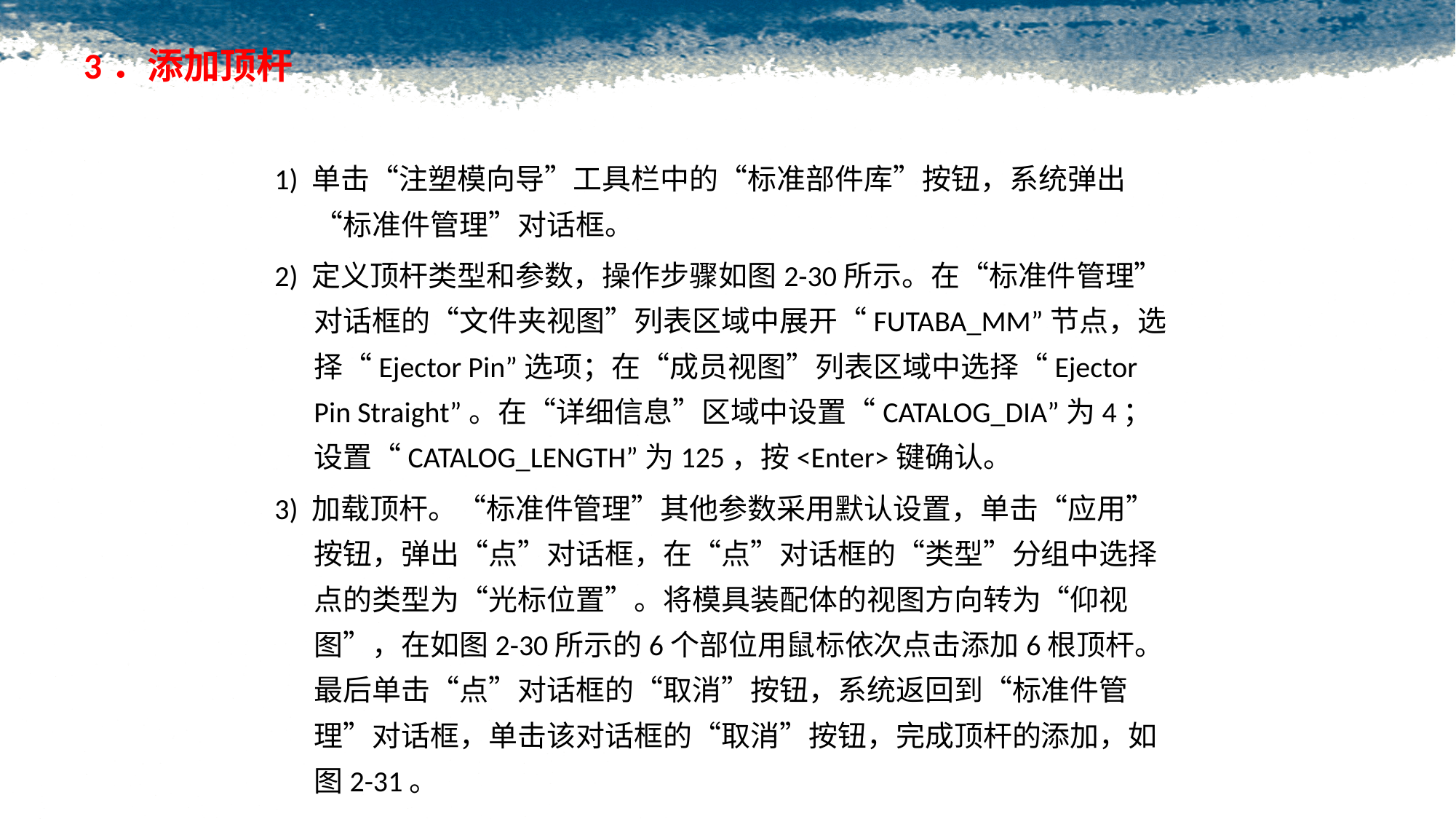

# 3．添加顶杆
1) 单击“注塑模向导”工具栏中的“标准部件库”按钮，系统弹出“标准件管理”对话框。
2) 定义顶杆类型和参数，操作步骤如图2-30所示。在“标准件管理”对话框的“文件夹视图”列表区域中展开“FUTABA_MM”节点，选择“Ejector Pin”选项；在“成员视图”列表区域中选择“Ejector Pin Straight”。在“详细信息”区域中设置“CATALOG_DIA”为4；设置“CATALOG_LENGTH”为125，按<Enter>键确认。
3) 加载顶杆。“标准件管理”其他参数采用默认设置，单击“应用”按钮，弹出“点”对话框，在“点”对话框的“类型”分组中选择点的类型为“光标位置”。将模具装配体的视图方向转为“仰视图”，在如图2-30所示的6个部位用鼠标依次点击添加6根顶杆。最后单击“点”对话框的“取消”按钮，系统返回到“标准件管理”对话框，单击该对话框的“取消”按钮，完成顶杆的添加，如图2-31。